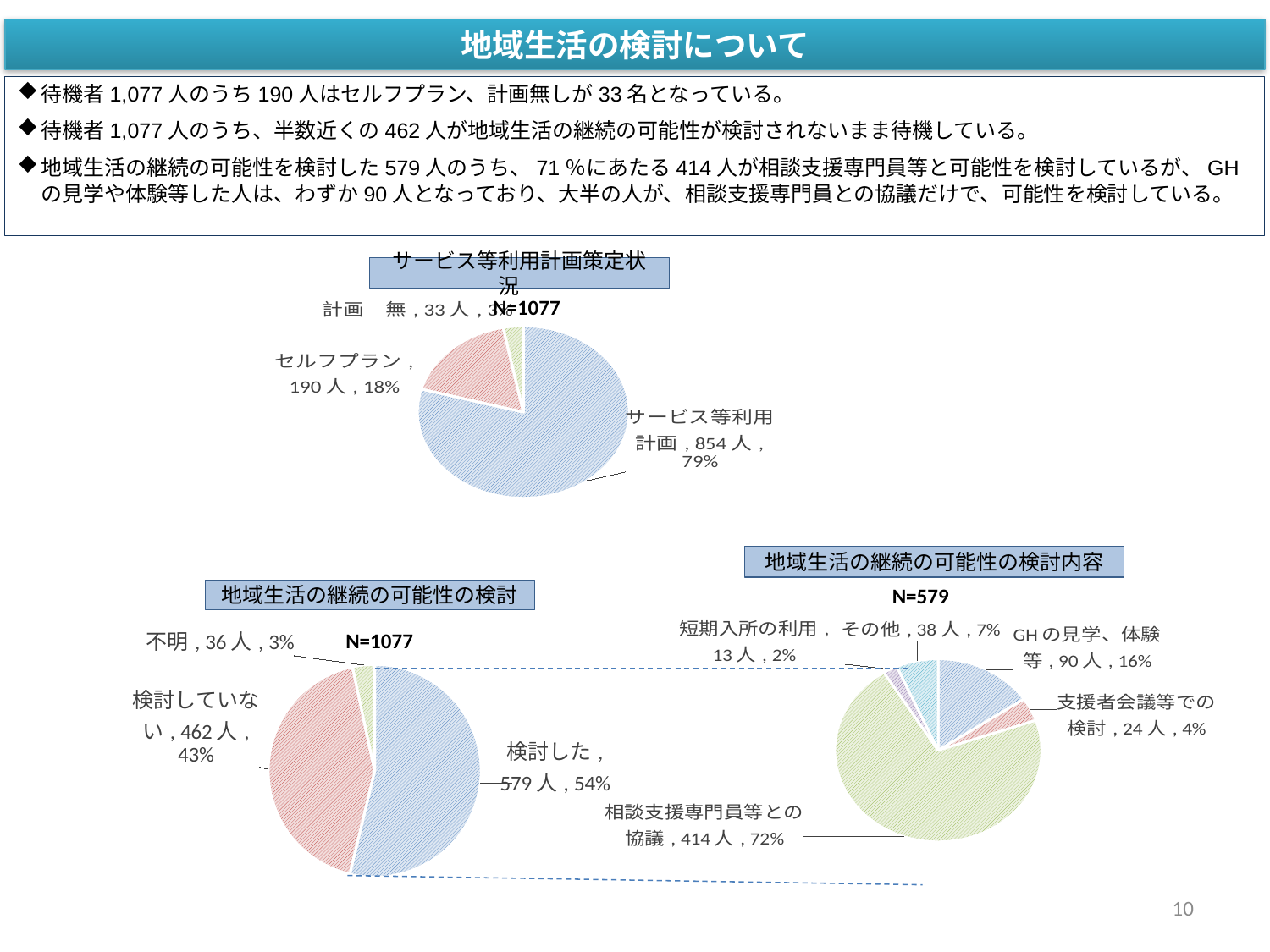

地域生活の検討について
待機者1,077人のうち190人はセルフプラン、計画無しが33名となっている。
待機者1,077人のうち、半数近くの462人が地域生活の継続の可能性が検討されないまま待機している。
地域生活の継続の可能性を検討した579人のうち、71％にあたる414人が相談支援専門員等と可能性を検討しているが、GHの見学や体験等した人は、わずか90人となっており、大半の人が、相談支援専門員との協議だけで、可能性を検討している。
サービス等利用計画策定状況
N=1077

### Chart

| Category | 地域生活の継続の可能性 |
|---|---|
| サービス等利用計画 | 854.0 |
| セルフプラン | 190.0 |
| 計画　無 | 33.0 |
地域生活の継続の可能性の検討内容
N=579
地域生活の継続の可能性の検討

### Chart

| Category | 地域移行についての意向確認 |
|---|---|
| GHの見学、体験等 | 90.0 |
| 支援者会議等での検討 | 24.0 |
| 相談支援専門員等との協議 | 414.0 |
| 短期入所の利用 | 13.0 |
| その他 | 38.0 |

### Chart

| Category | 地域生活の継続の可能性 |
|---|---|
| 検討した | 579.0 |
| 検討していない | 462.0 |
| 不明 | 36.0 |
N=1077
10